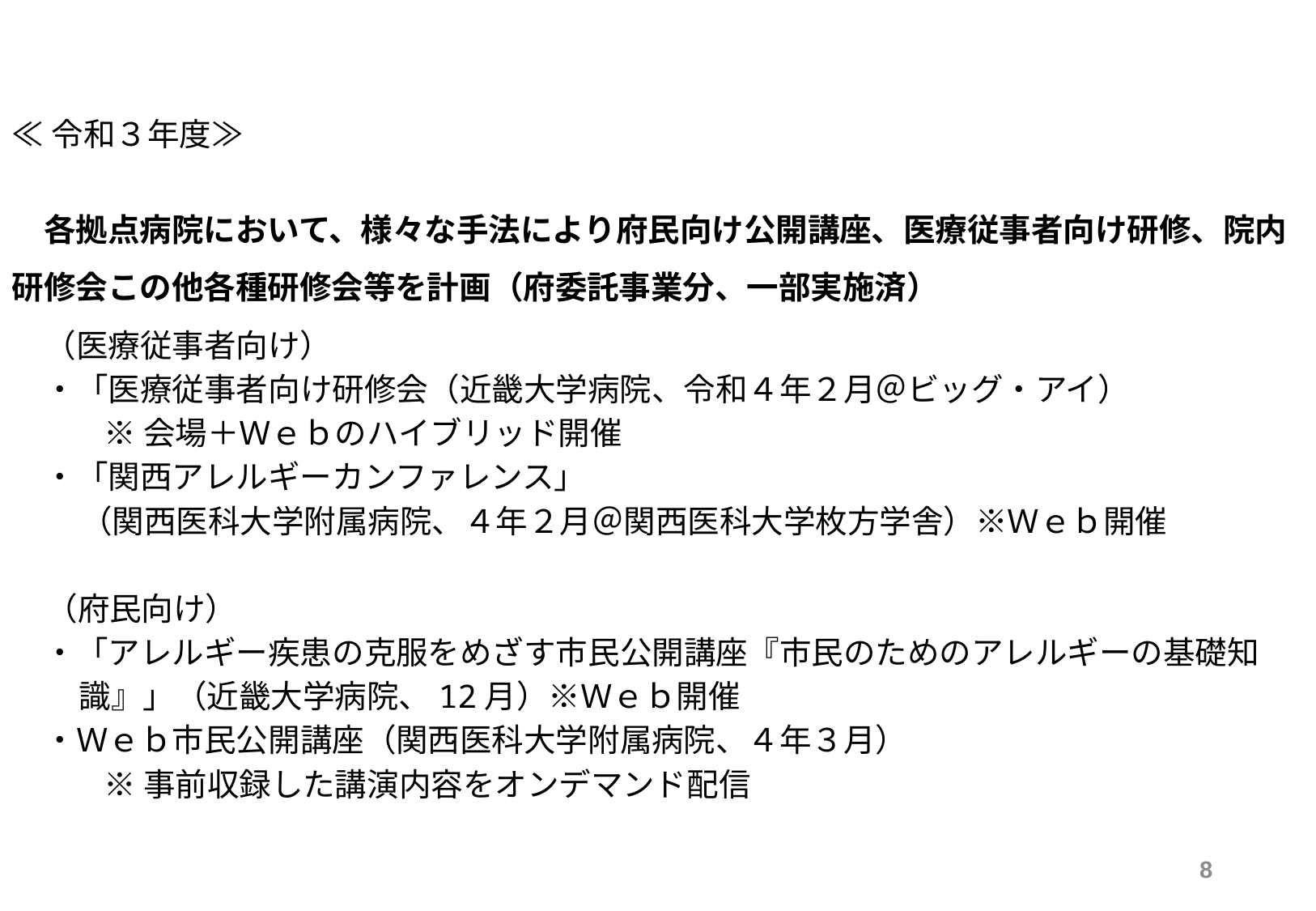

≪令和３年度≫

　各拠点病院において、様々な手法により府民向け公開講座、医療従事者向け研修、院内研修会この他各種研修会等を計画（府委託事業分、一部実施済）
（医療従事者向け）
・「医療従事者向け研修会（近畿大学病院、令和４年２月＠ビッグ・アイ）
※会場＋Ｗｅｂのハイブリッド開催
・「関西アレルギーカンファレンス」
（関西医科大学附属病院、４年２月＠関西医科大学枚方学舎）※Ｗｅｂ開催

（府民向け）
・「アレルギー疾患の克服をめざす市民公開講座『市民のためのアレルギーの基礎知識』」（近畿大学病院、12月）※Ｗｅｂ開催
・Ｗｅｂ市民公開講座（関西医科大学附属病院、４年３月）
※事前収録した講演内容をオンデマンド配信
8